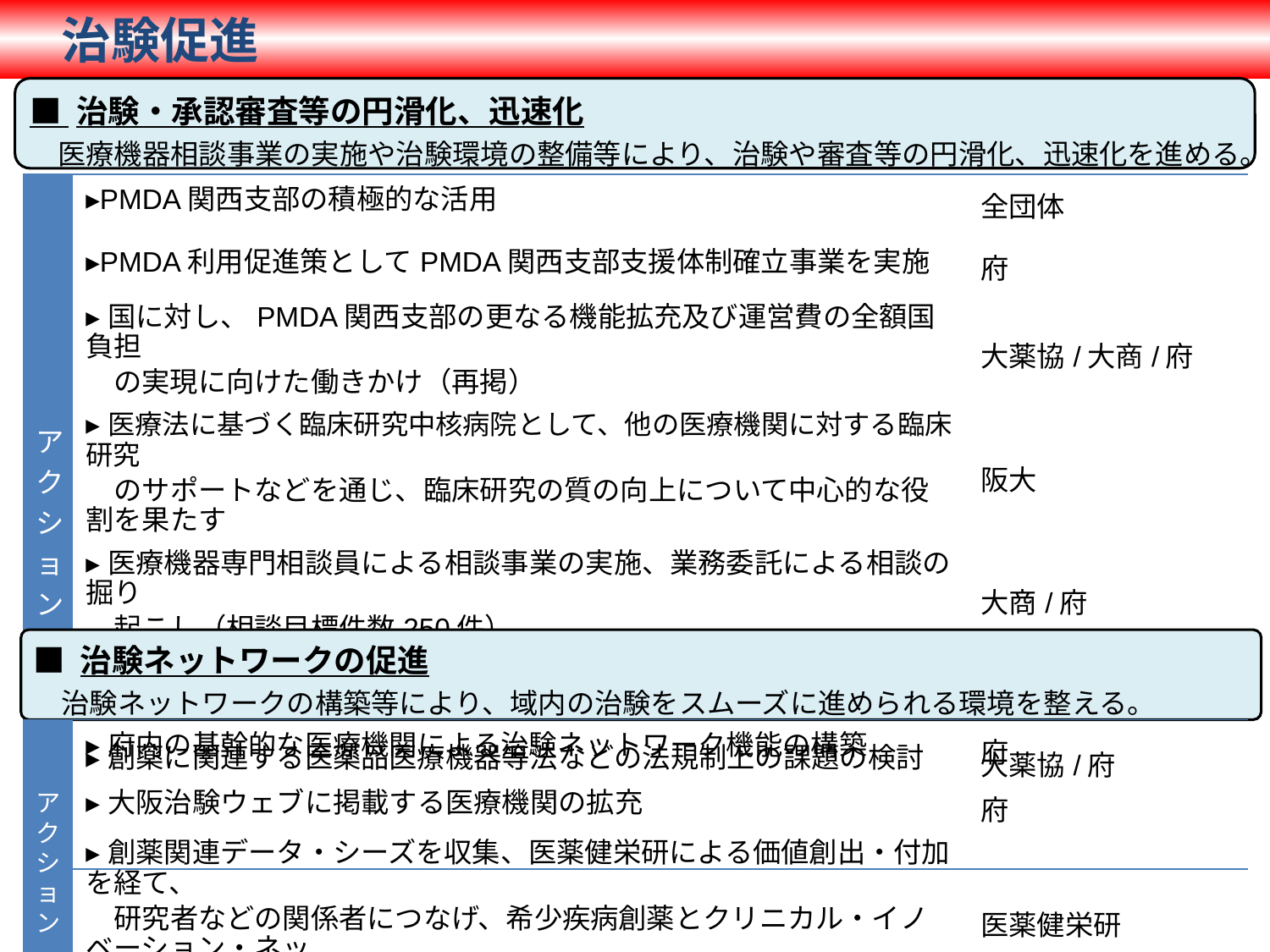

治験促進
■ 治験・承認審査等の円滑化、迅速化
　医療機器相談事業の実施や治験環境の整備等により、治験や審査等の円滑化、迅速化を進める。
| アクション | ▸PMDA関西支部の積極的な活用 | 全団体 |
| --- | --- | --- |
|  | ▸PMDA利用促進策としてPMDA関西支部支援体制確立事業を実施 | 府 |
|  | ▸国に対し、PMDA関西支部の更なる機能拡充及び運営費の全額国負担 　の実現に向けた働きかけ（再掲） | 大薬協/大商/府 |
|  | ▸医療法に基づく臨床研究中核病院として、他の医療機関に対する臨床研究 　のサポートなどを通じ、臨床研究の質の向上について中心的な役割を果たす | 阪大 |
|  | ▸医療機器専門相談員による相談事業の実施、業務委託による相談の掘り 　起こし（相談目標件数250件） | 大商/府 |
|  | ▸創薬に関連する医薬品医療機器等法などの法規制上の課題の検討 | 大薬協/府 |
■ 治験ネットワークの促進
　治験ネットワークの構築等により、域内の治験をスムーズに進められる環境を整える。
| アクション | ▸府内の基幹的な医療機関による治験ネットワーク機能の構築 | 府 |
| --- | --- | --- |
|  | ▸大阪治験ウェブに掲載する医療機関の拡充 | 府 |
|  | ▸創薬関連データ・シーズを収集、医薬健栄研による価値創出・付加を経て、 　研究者などの関係者につなげ、希少疾病創薬とクリニカル・イノベーション・ネッ 　トワーク（CIN）に寄与 | 医薬健栄研 |